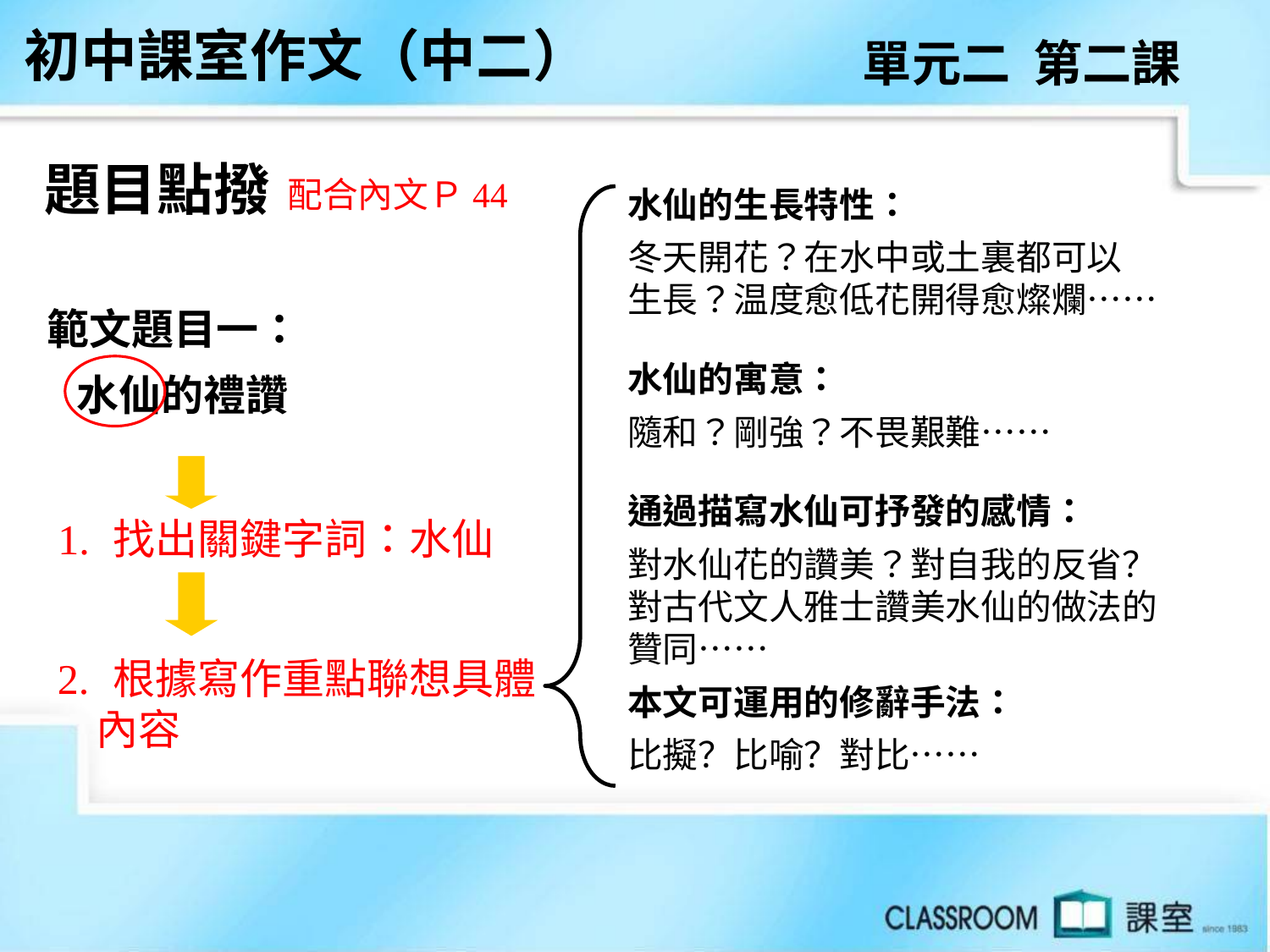

初中課室作文（中二）
單元二  第二課
題目點撥
配合內文Ｐ44
水仙的生長特性：
冬天開花？在水中或土裏都可以
生長？温度愈低花開得愈燦爛……

水仙的寓意：
隨和？剛強？不畏艱難……

通過描寫水仙可抒發的感情：
對水仙花的讚美？對自我的反省？
對古代文人雅士讚美水仙的做法的
贊同……
本文可運用的修辭手法：
比擬？比喻？對比……

範文題目一：
  水仙的禮讚

1. 找出關鍵字詞：水仙

2. 根據寫作重點聯想具體
   內容